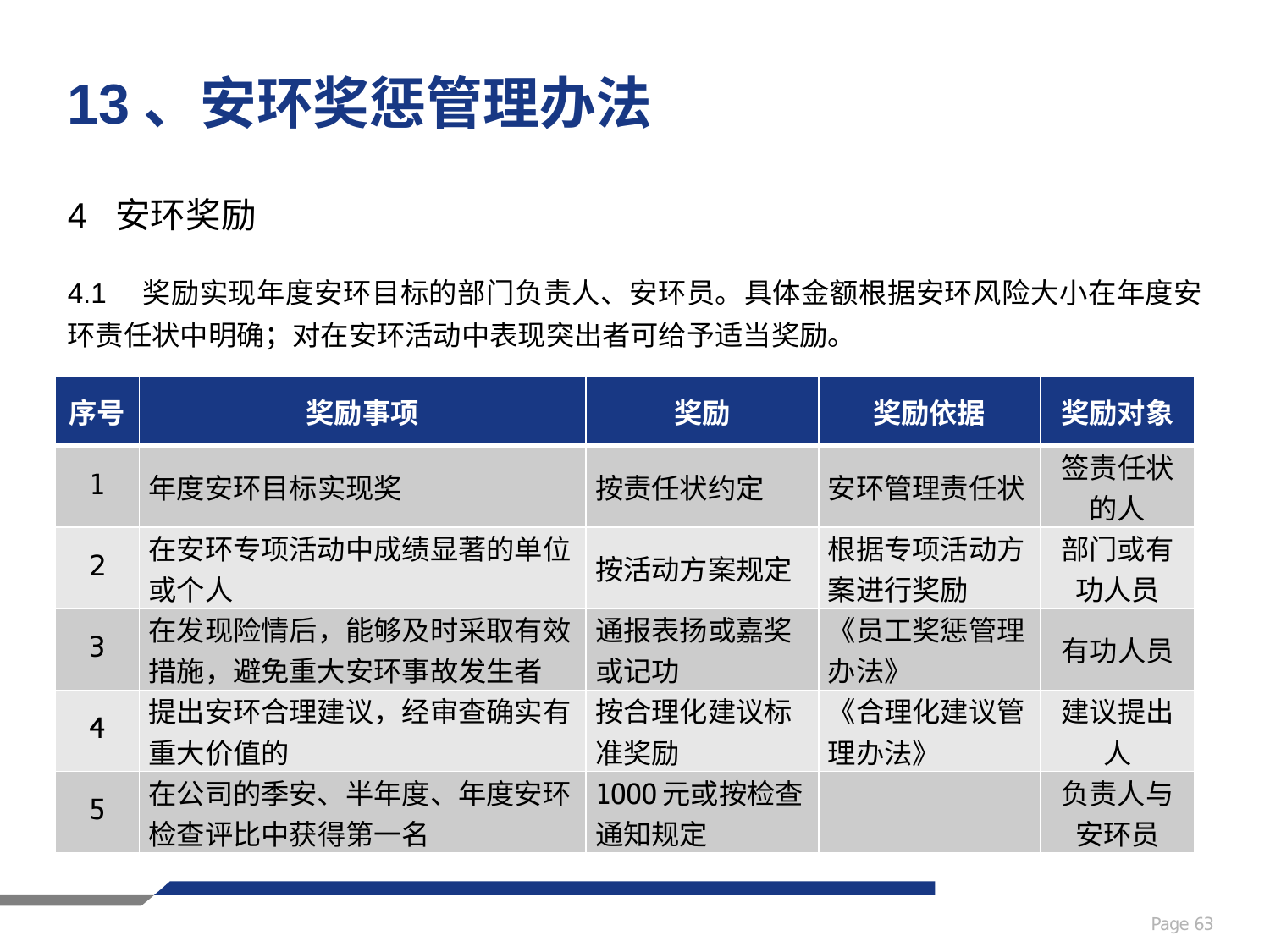

# 13、安环奖惩管理办法
4  安环奖励
4.1　奖励实现年度安环目标的部门负责人、安环员。具体金额根据安环风险大小在年度安环责任状中明确；对在安环活动中表现突出者可给予适当奖励。
| 序号 | 奖励事项 | 奖励 | 奖励依据 | 奖励对象 |
| --- | --- | --- | --- | --- |
| 1 | 年度安环目标实现奖 | 按责任状约定 | 安环管理责任状 | 签责任状的人 |
| 2 | 在安环专项活动中成绩显著的单位或个人 | 按活动方案规定 | 根据专项活动方案进行奖励 | 部门或有功人员 |
| 3 | 在发现险情后，能够及时采取有效措施，避免重大安环事故发生者 | 通报表扬或嘉奖或记功 | 《员工奖惩管理办法》 | 有功人员 |
| 4 | 提出安环合理建议，经审查确实有重大价值的 | 按合理化建议标准奖励 | 《合理化建议管理办法》 | 建议提出人 |
| 5 | 在公司的季安、半年度、年度安环检查评比中获得第一名 | 1000元或按检查通知规定 |  | 负责人与安环员 |
Page 63